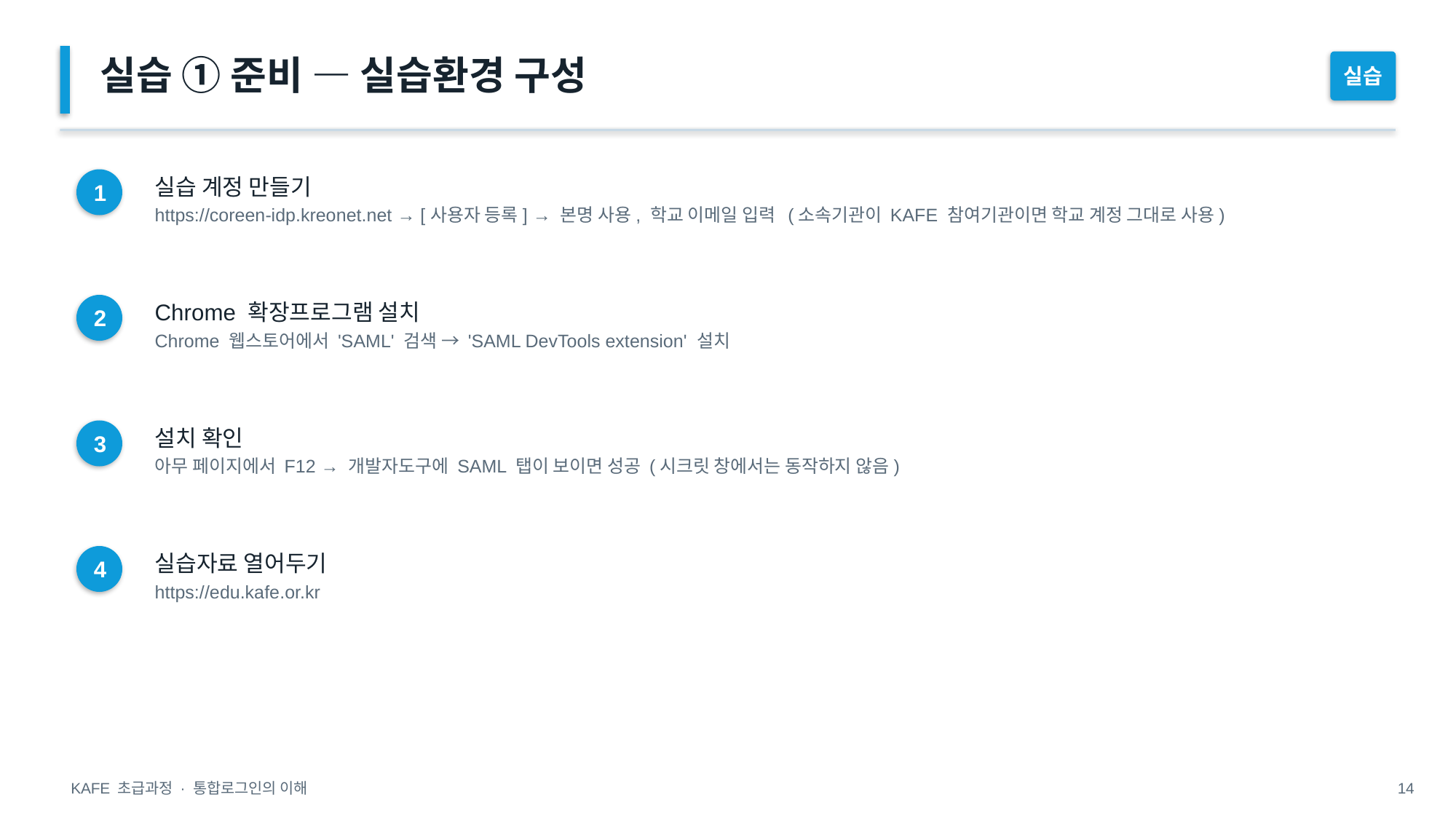

실습 ① 준비 — 실습환경 구성

실습

실습 계정 만들기
https://coreen-idp.kreonet.net → [사용자 등록] → 본명 사용, 학교 이메일 입력  (소속기관이 KAFE 참여기관이면 학교 계정 그대로 사용)
1
Chrome 확장프로그램 설치
Chrome 웹스토어에서 'SAML' 검색 → 'SAML DevTools extension' 설치
2
설치 확인
아무 페이지에서 F12 → 개발자도구에 SAML 탭이 보이면 성공 (시크릿 창에서는 동작하지 않음)
3
실습자료 열어두기
https://edu.kafe.or.kr
4
KAFE 초급과정 · 통합로그인의 이해
14